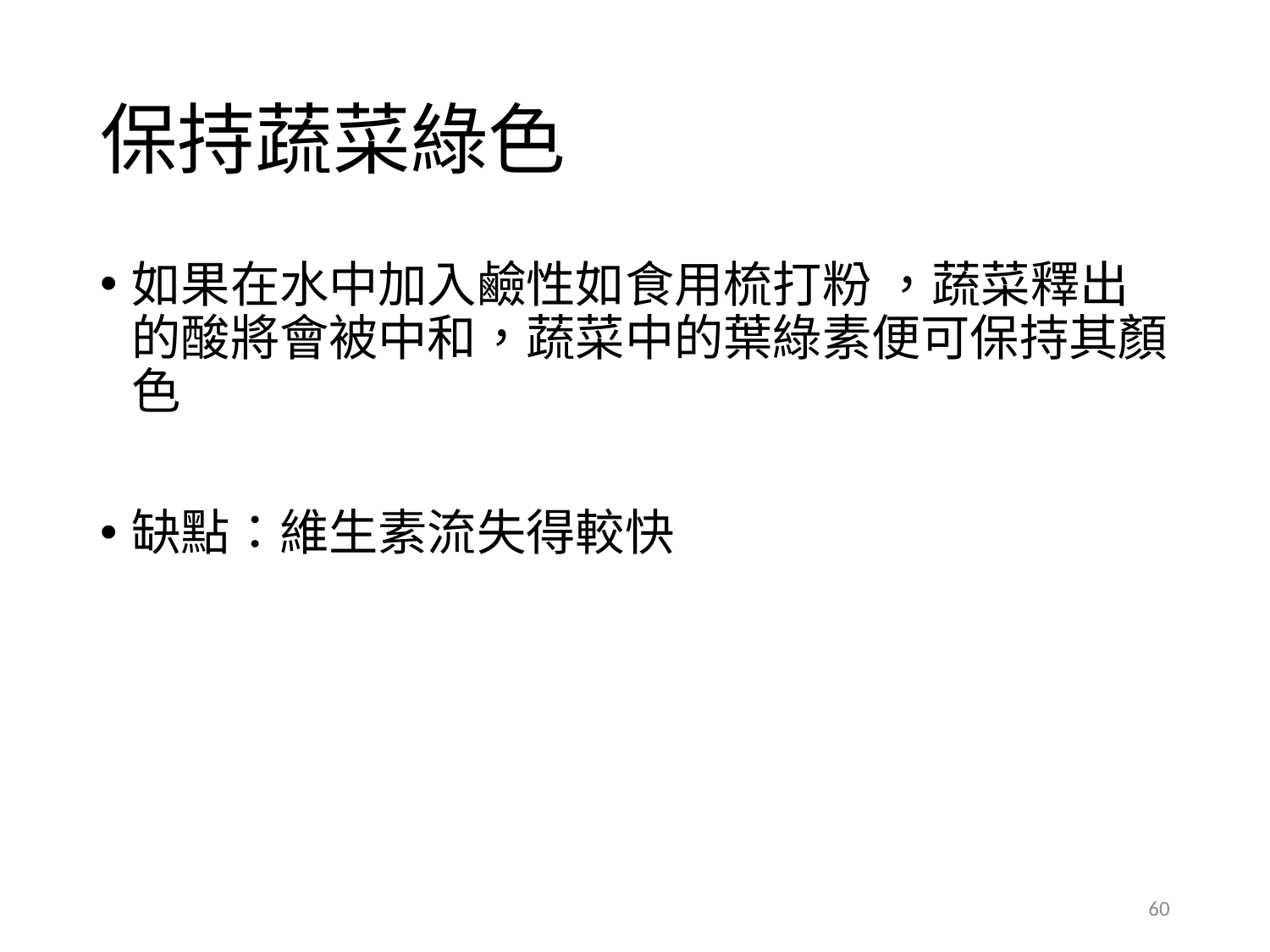

# 保持蔬菜綠色
如果在水中加入鹼性如食用梳打粉 ，蔬菜釋出的酸將會被中和，蔬菜中的葉綠素便可保持其顏色

缺點：維生素流失得較快
60